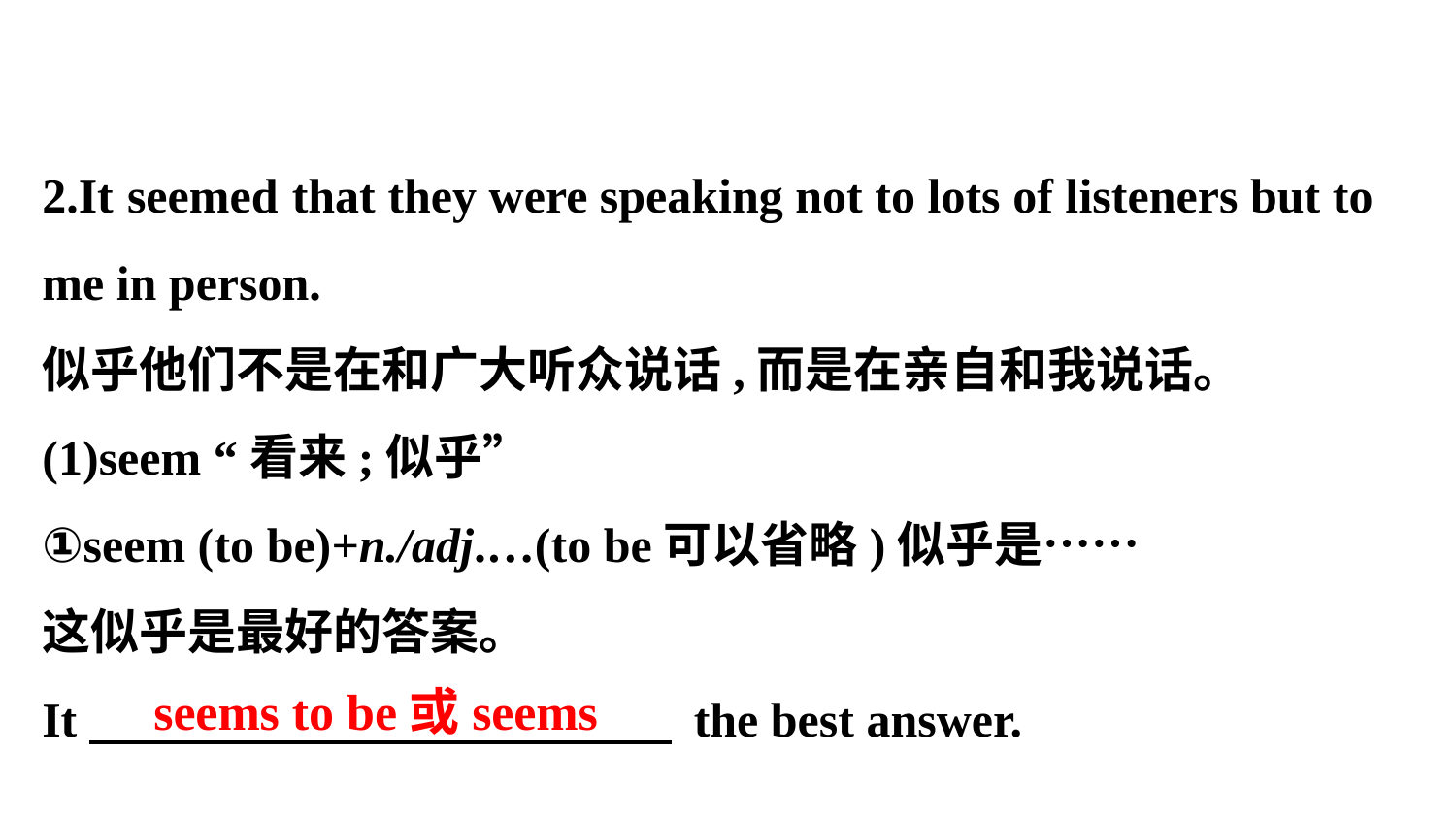

2.It seemed that they were speaking not to lots of listeners but to me in person.
似乎他们不是在和广大听众说话,而是在亲自和我说话。
(1)seem “看来;似乎”
①seem (to be)+n./adj.…(to be可以省略)似乎是……
这似乎是最好的答案。
It　　　　　　　　　　　　 the best answer.
seems to be或seems